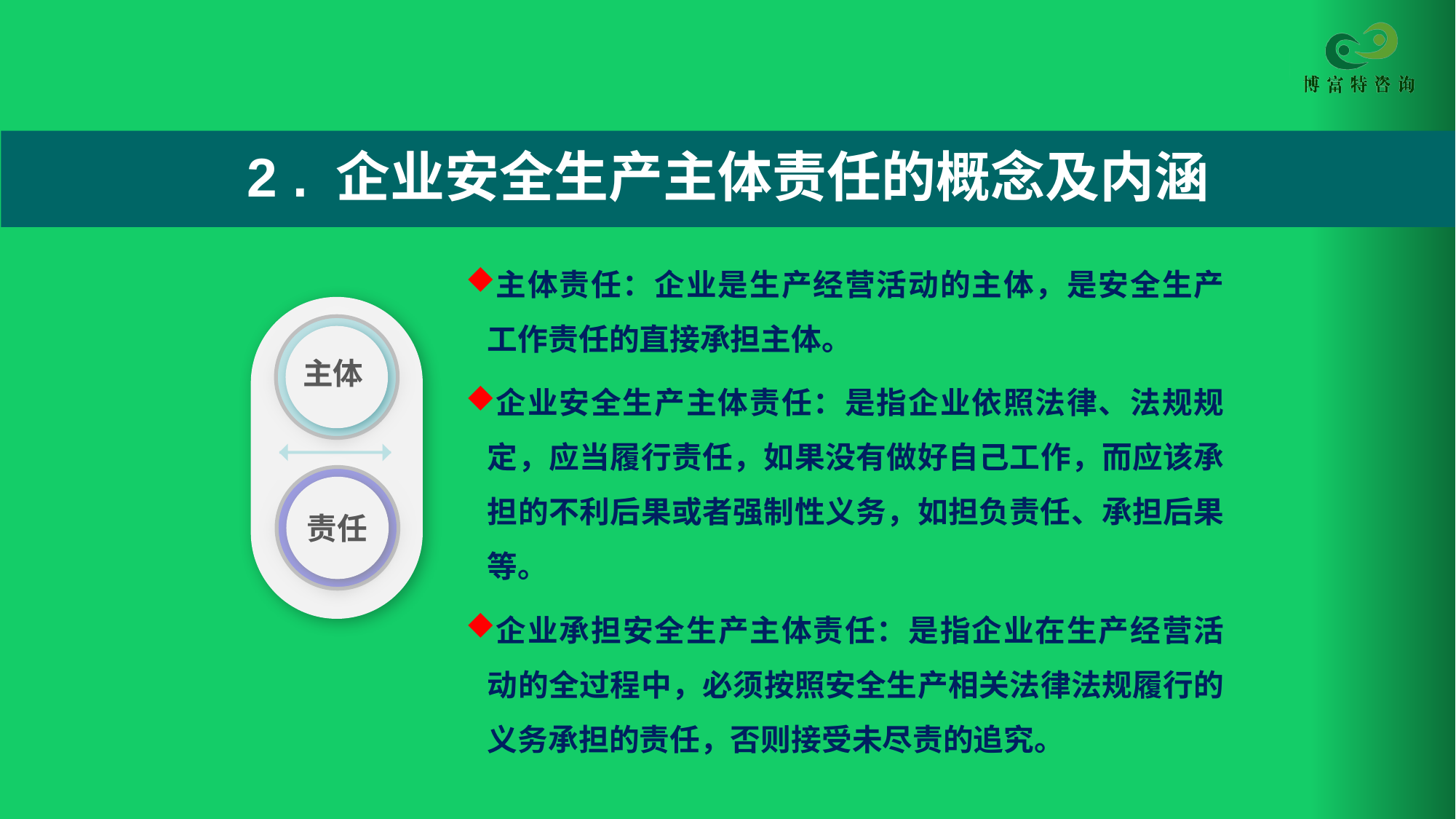

2 . 企业安全生产主体责任的概念及内涵
主体责任：企业是生产经营活动的主体，是安全生产工作责任的直接承担主体。
企业安全生产主体责任：是指企业依照法律、法规规定，应当履行责任，如果没有做好自己工作，而应该承担的不利后果或者强制性义务，如担负责任、承担后果等。
企业承担安全生产主体责任：是指企业在生产经营活动的全过程中，必须按照安全生产相关法律法规履行的义务承担的责任，否则接受未尽责的追究。

主体

责任